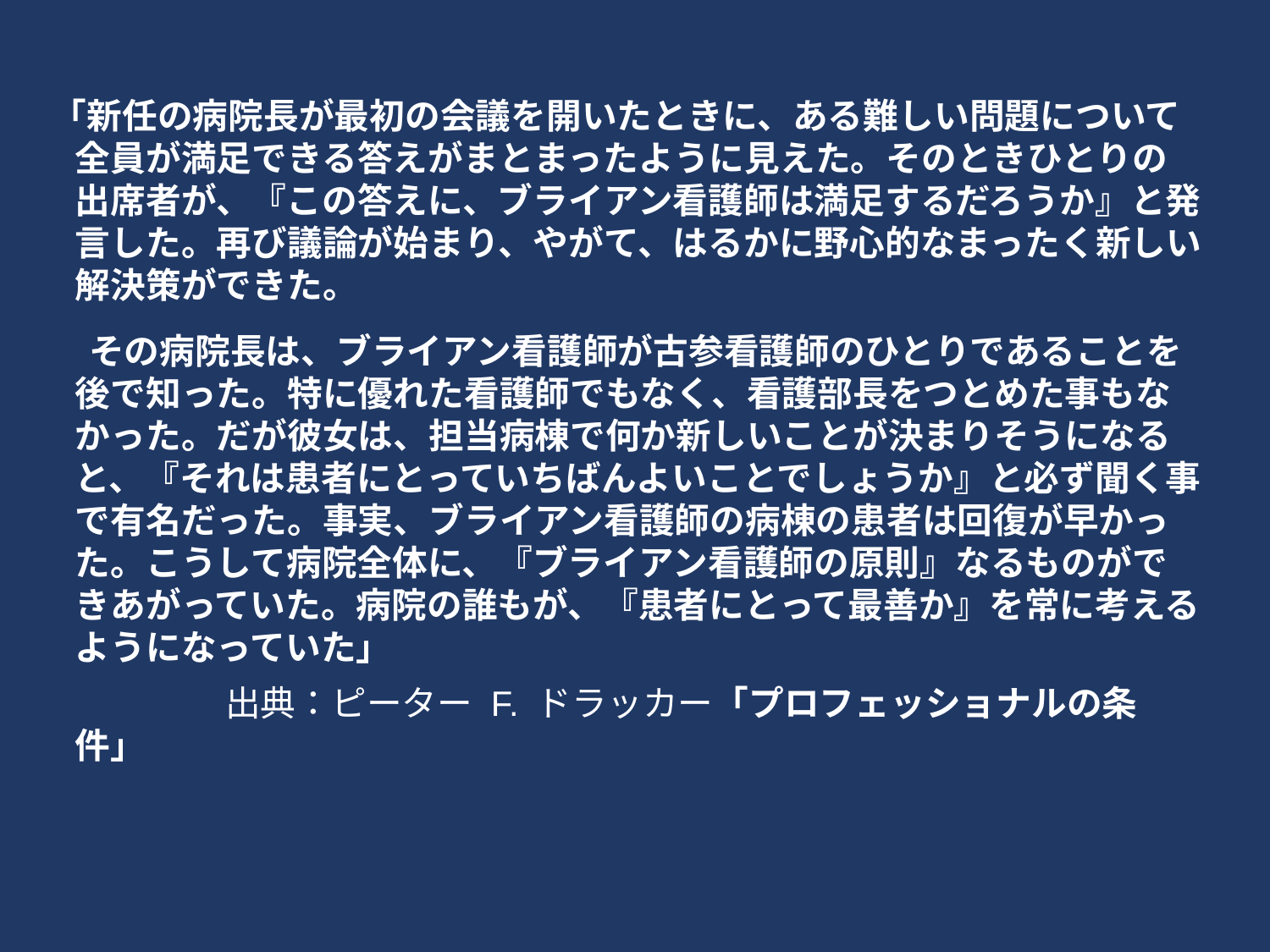

「新任の病院長が最初の会議を開いたときに、ある難しい問題について全員が満足できる答えがまとまったように見えた。そのときひとりの出席者が、『この答えに、ブライアン看護師は満足するだろうか』と発言した。再び議論が始まり、やがて、はるかに野心的なまったく新しい解決策ができた。
   その病院長は、ブライアン看護師が古参看護師のひとりであることを後で知った。特に優れた看護師でもなく、看護部長をつとめた事もなかった。だが彼女は、担当病棟で何か新しいことが決まりそうになると、『それは患者にとっていちばんよいことでしょうか』と必ず聞く事で有名だった。事実、ブライアン看護師の病棟の患者は回復が早かった。こうして病院全体に、『ブライアン看護師の原則』なるものができあがっていた。病院の誰もが、『患者にとって最善か』を常に考えるようになっていた」
                 出典：ピーター F. ドラッカー「プロフェッショナルの条件」